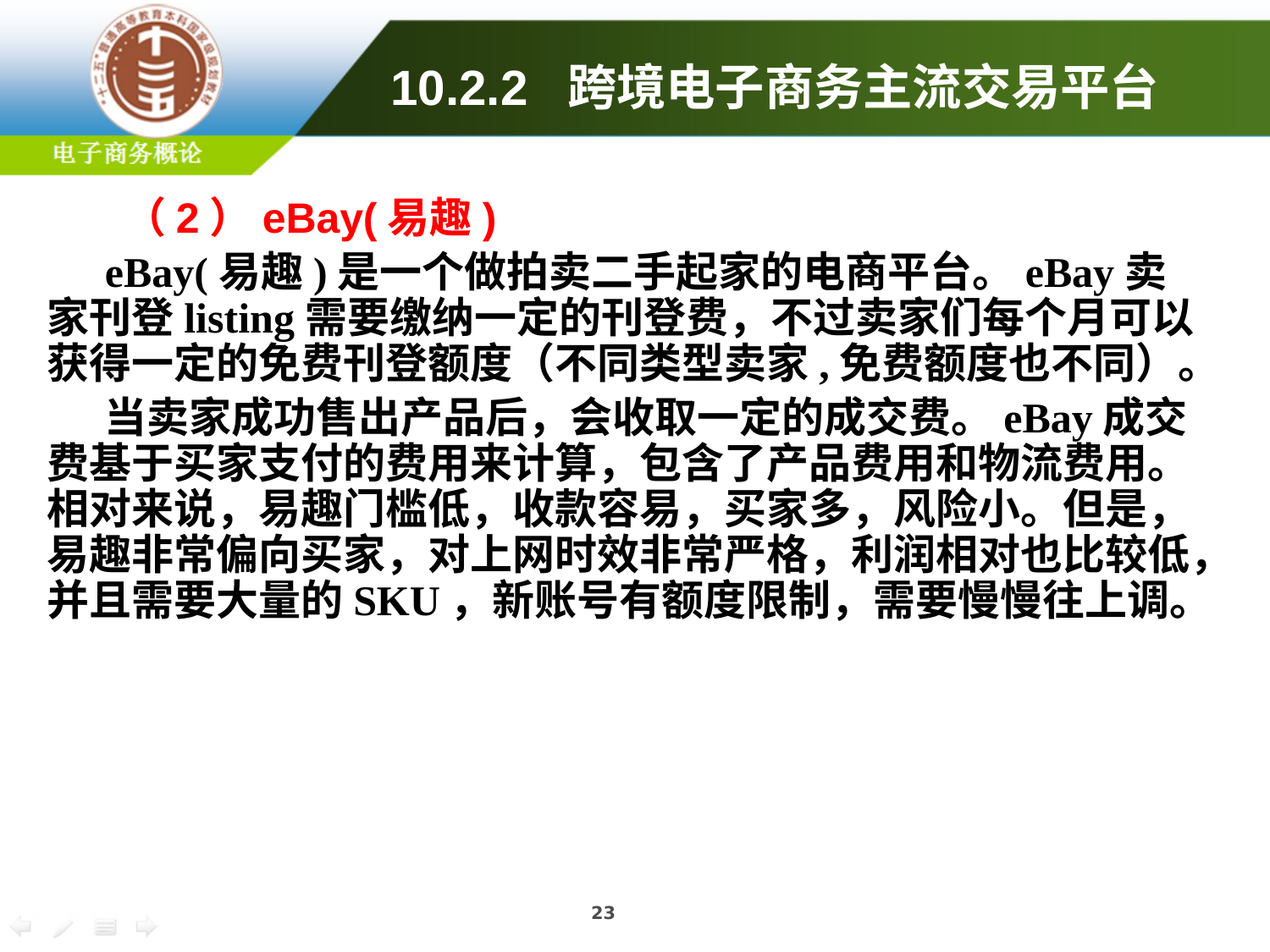

10.2.2  跨境电子商务主流交易平台
            （2）eBay(易趣)
          eBay(易趣)是一个做拍卖二手起家的电商平台。eBay卖家刊登listing需要缴纳一定的刊登费，不过卖家们每个月可以获得一定的免费刊登额度（不同类型卖家,免费额度也不同）。
          当卖家成功售出产品后，会收取一定的成交费。eBay成交费基于买家支付的费用来计算，包含了产品费用和物流费用。相对来说，易趣门槛低，收款容易，买家多，风险小。但是，易趣非常偏向买家，对上网时效非常严格，利润相对也比较低，并且需要大量的SKU，新账号有额度限制，需要慢慢往上调。

23